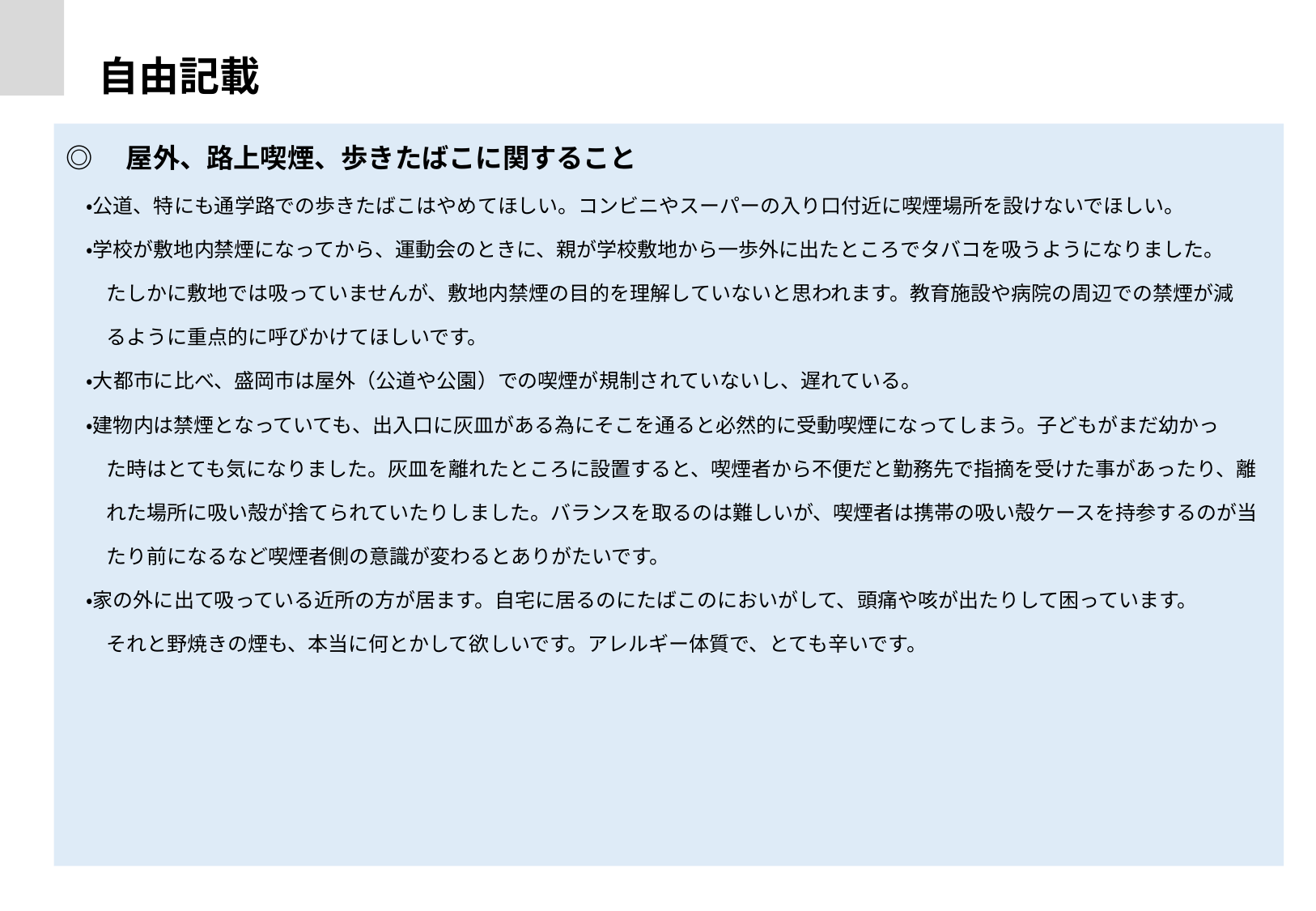

自由記載（一部抜粋）
◎　屋外、路上喫煙、歩きたばこに関すること
　・公道、特にも通学路での歩きたばこはやめてほしい。コンビニやスーパーの入り口付近に喫煙場所を設けないでほしい。
　・学校が敷地内禁煙になってから、運動会のときに、親が学校敷地から一歩外に出たところでタバコを吸うようになりました。
　　たしかに敷地では吸っていませんが、敷地内禁煙の目的を理解していないと思われます。教育施設や病院の周辺での禁煙が減
　　るように重点的に呼びかけてほしいです。
　・大都市に比べ、盛岡市は屋外（公道や公園）での喫煙が規制されていないし、遅れている。
　・建物内は禁煙となっていても、出入口に灰皿がある為にそこを通ると必然的に受動喫煙になってしまう。子どもがまだ幼かっ
　　た時はとても気になりました。灰皿を離れたところに設置すると、喫煙者から不便だと勤務先で指摘を受けた事があったり、離
　　れた場所に吸い殻が捨てられていたりしました。バランスを取るのは難しいが、喫煙者は携帯の吸い殻ケースを持参するのが当
　　たり前になるなど喫煙者側の意識が変わるとありがたいです。
　・家の外に出て吸っている近所の方が居ます。自宅に居るのにたばこのにおいがして、頭痛や咳が出たりして困っています。
　　それと野焼きの煙も、本当に何とかして欲しいです。アレルギー体質で、とても辛いです。